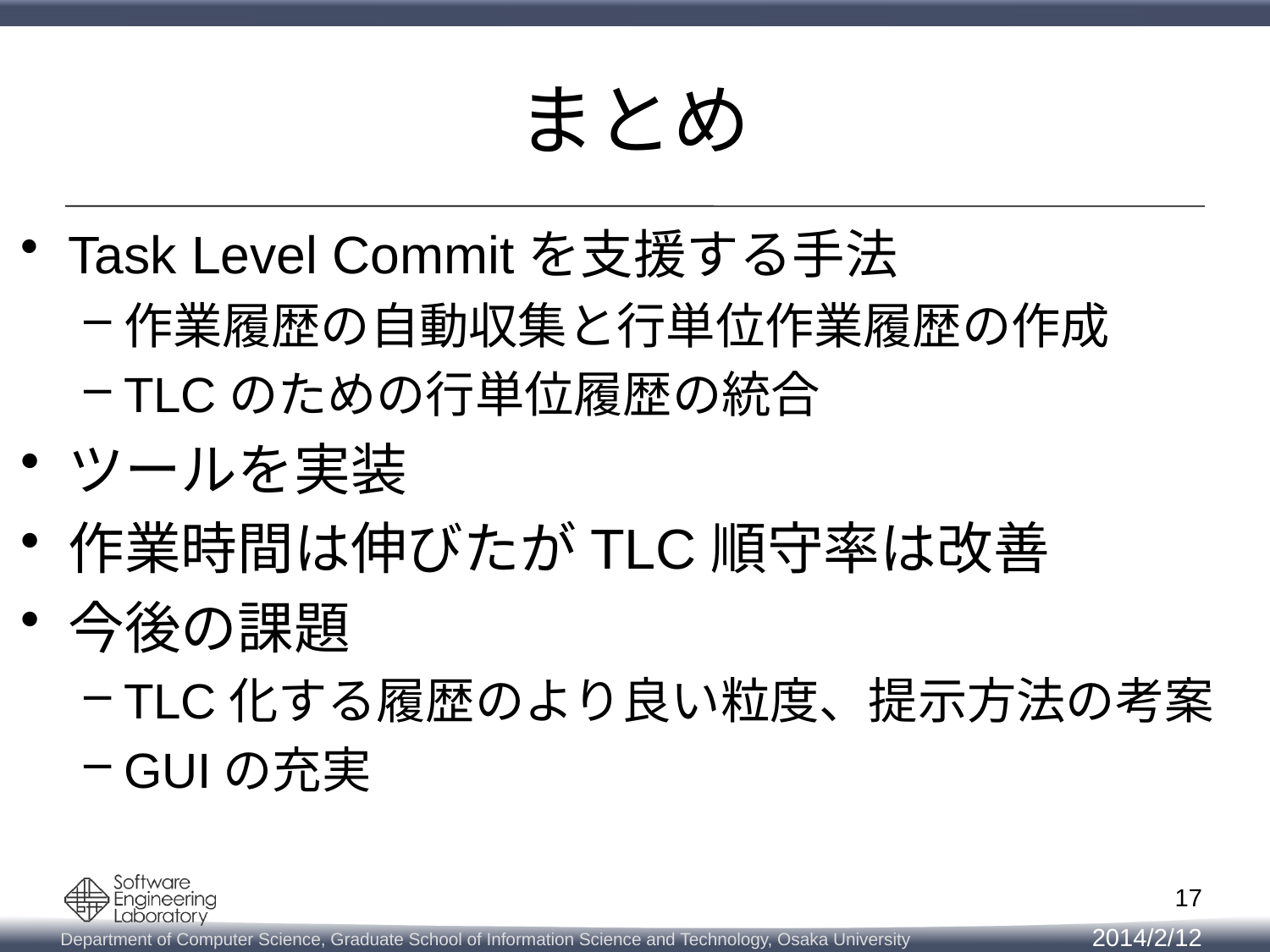

# まとめ
Task Level Commitを支援する手法
作業履歴の自動収集と行単位作業履歴の作成
TLCのための行単位履歴の統合
ツールを実装
作業時間は伸びたがTLC順守率は改善
今後の課題
TLC化する履歴のより良い粒度、提示方法の考案
GUIの充実
17
2014/2/12